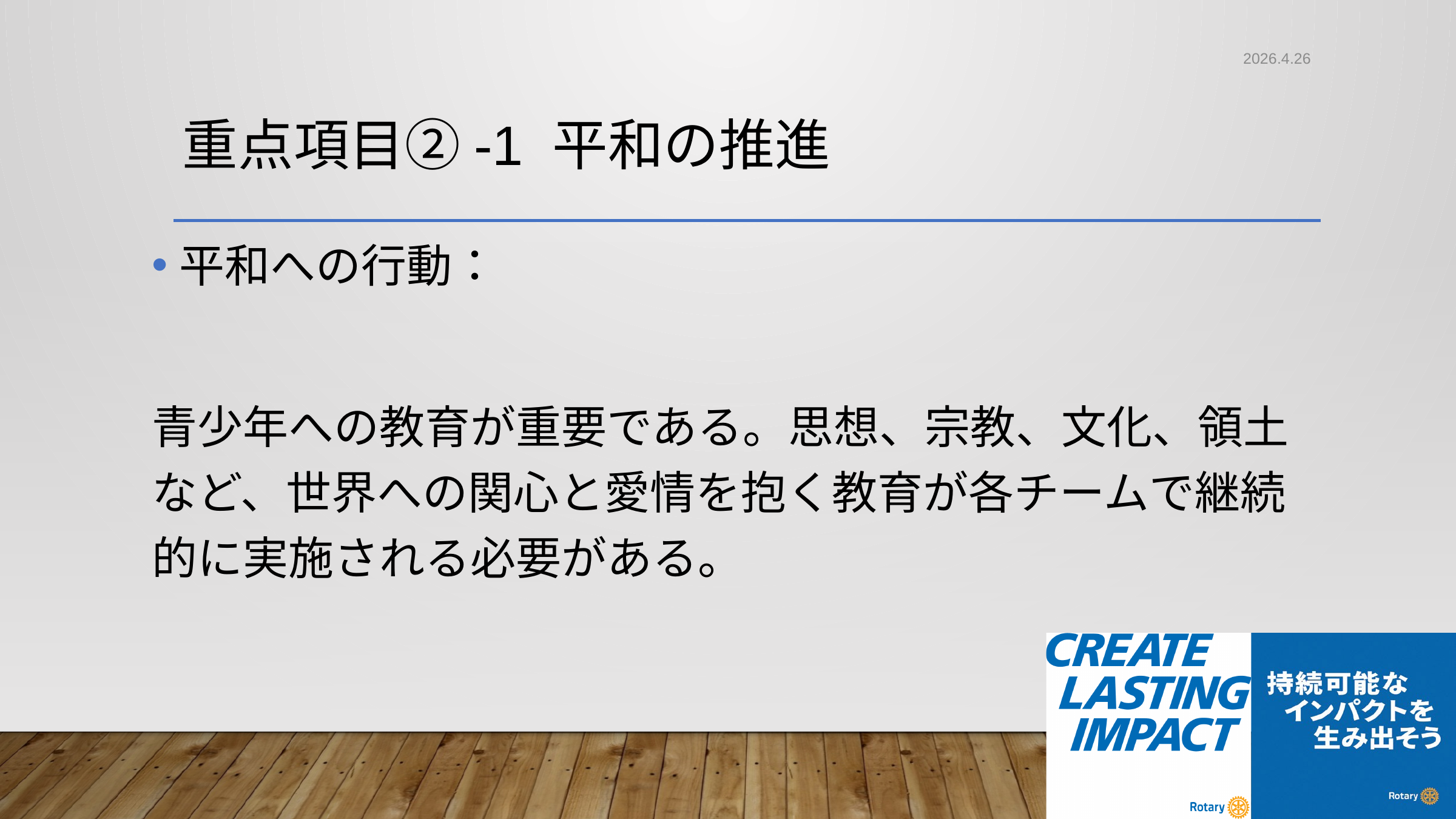

2026.4.26
# 重点項目②-1 平和の推進
平和への行動：

青少年への教育が重要である。思想、宗教、文化、領土など、世界への関心と愛情を抱く教育が各チームで継続的に実施される必要がある。